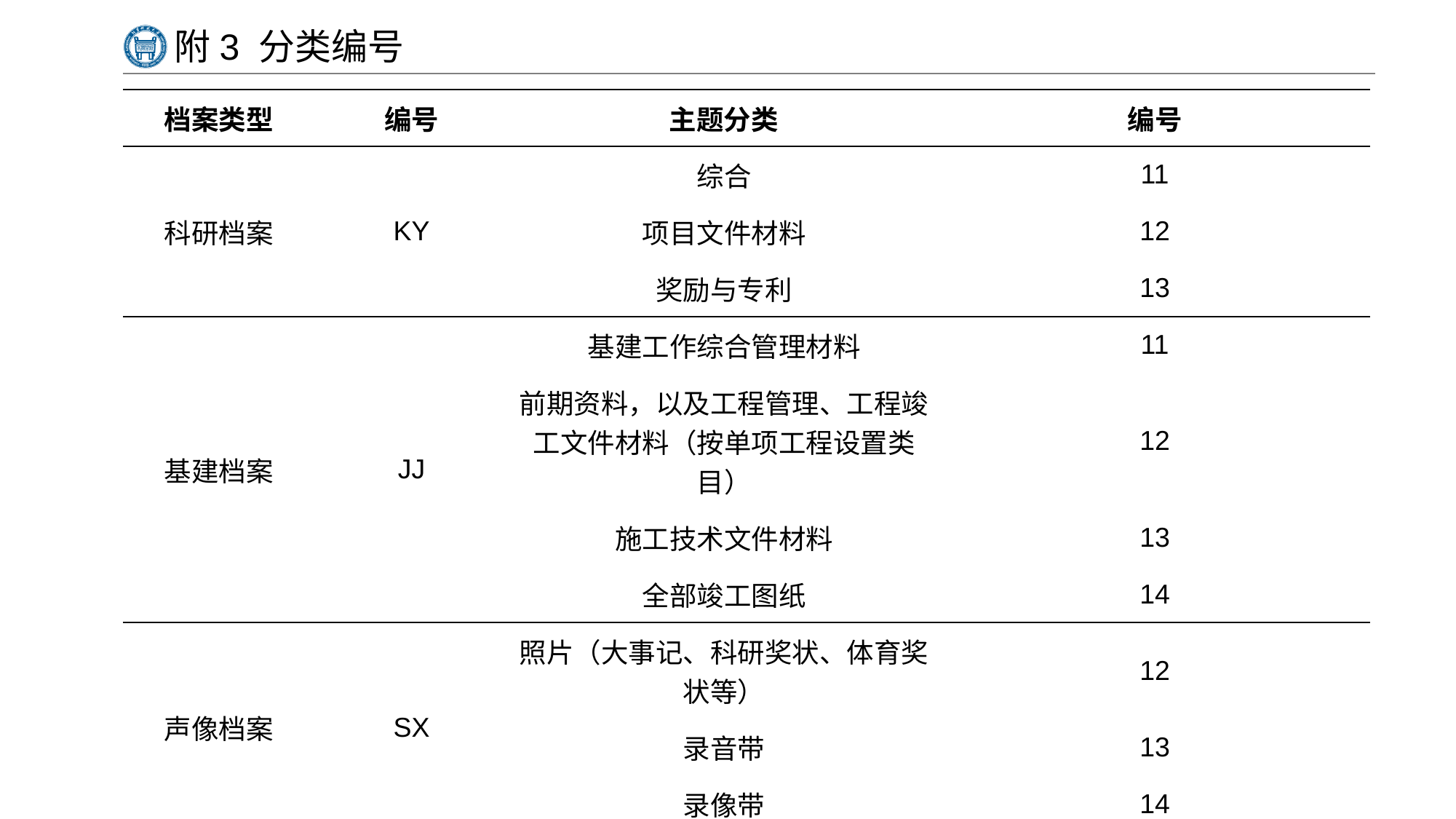

# 附3 分类编号
| 档案类型 | 编号 | 主题分类 | 编号 |
| --- | --- | --- | --- |
| 科研档案 | KY | 综合 | 11 |
|  |  | 项目文件材料 | 12 |
|  |  | 奖励与专利 | 13 |
| 基建档案 | JJ | 基建工作综合管理材料 | 11 |
|  |  | 前期资料，以及工程管理、工程竣工文件材料（按单项工程设置类目） | 12 |
|  |  | 施工技术文件材料 | 13 |
|  |  | 全部竣工图纸 | 14 |
| 声像档案 | SX | 照片（大事记、科研奖状、体育奖状等） | 12 |
|  |  | 录音带 | 13 |
|  |  | 录像带 | 14 |
| 设备档案 | SB | 仪器设备综合管理材料 | 11 |
|  |  | 仪器设备材料 | 12 |